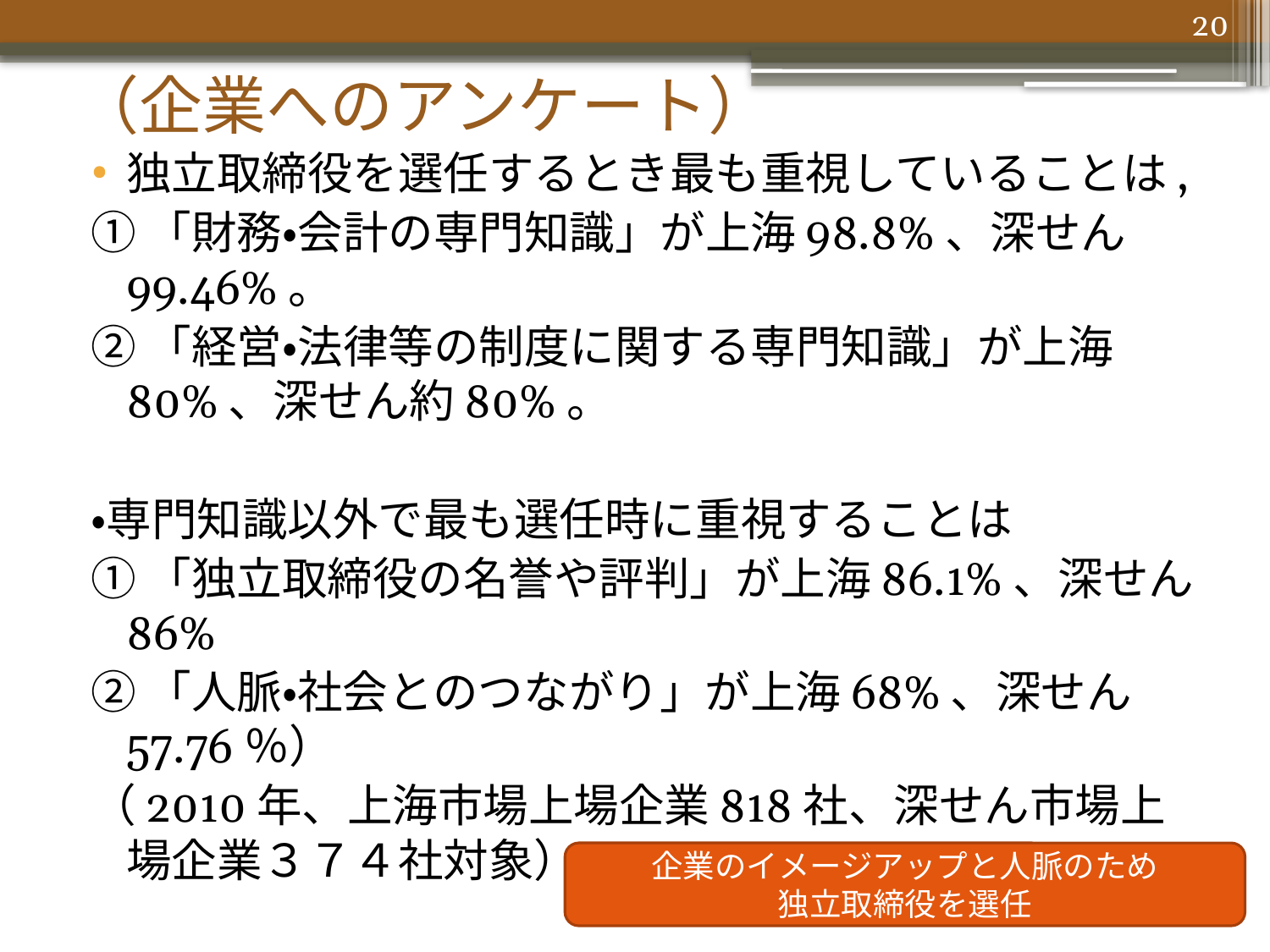

20
# （企業へのアンケート）
独立取締役を選任するとき最も重視していることは,
①「財務・会計の専門知識」が上海98.8%、深せん99.46%。
②「経営・法律等の制度に関する専門知識」が上海80%、深せん約80%。

・専門知識以外で最も選任時に重視することは
①「独立取締役の名誉や評判」が上海86.1%、深せん86%
②「人脈・社会とのつながり」が上海68%、深せん57.76％）
（2010年、上海市場上場企業818社、深せん市場上場企業３７４社対象）
企業のイメージアップと人脈のため
独立取締役を選任